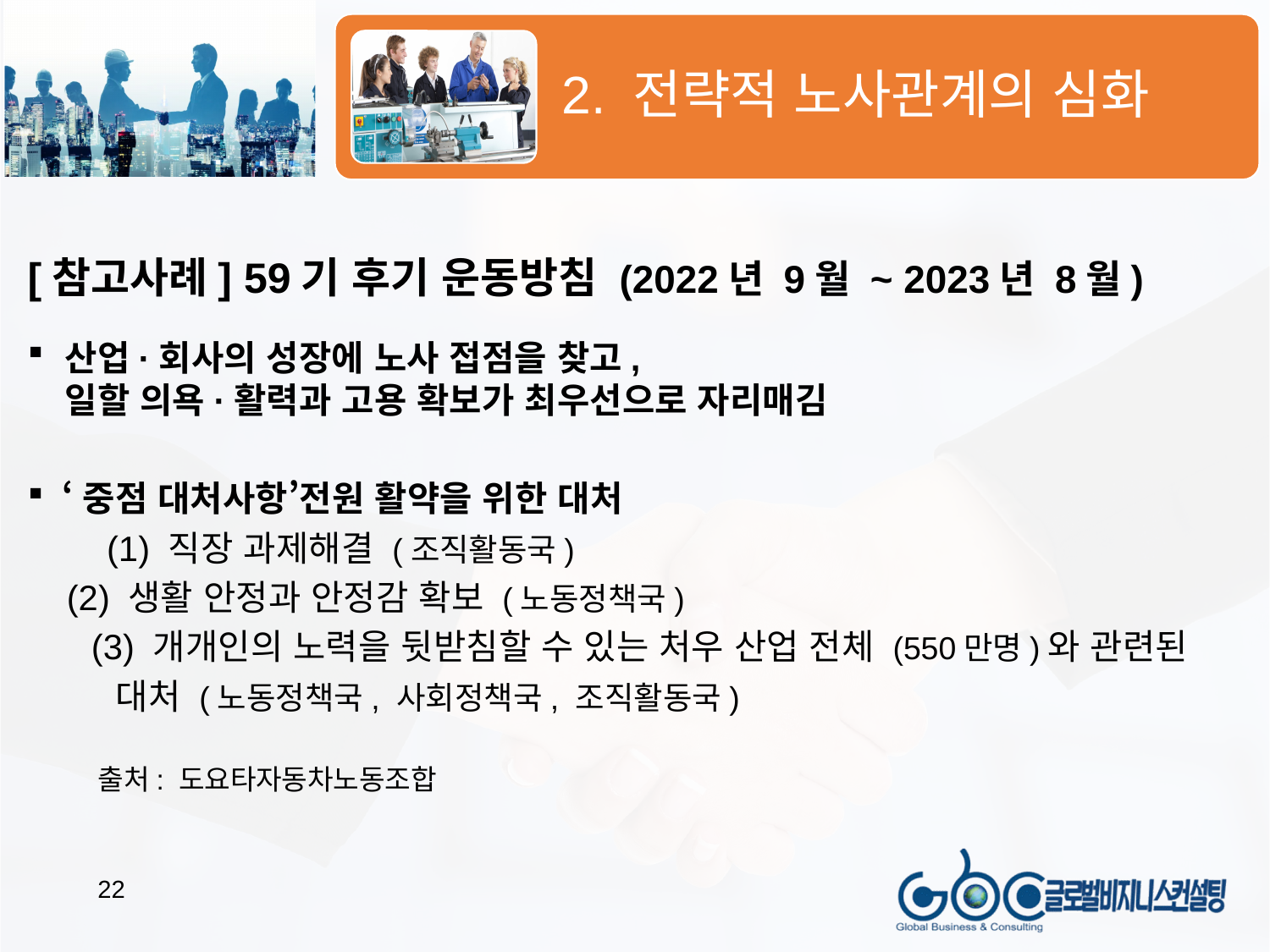

2. 전략적 노사관계의 심화
[참고사례] 59기 후기 운동방침 (2022년 9월 ~ 2023년 8월)

산업·회사의 성장에 노사 접점을 찾고,
일할 의욕·활력과 고용 확보가 최우선으로 자리매김

 ‘중점 대처사항’전원 활약을 위한 대처
　　(1) 직장 과제해결 (조직활동국)
    (2) 생활 안정과 안정감 확보 (노동정책국)
　  (3) 개개인의 노력을 뒷받침할 수 있는 처우 산업 전체 (550만명)와 관련된
        대처 (노동정책국, 사회정책국, 조직활동국)

          출처: 도요타자동차노동조합
22